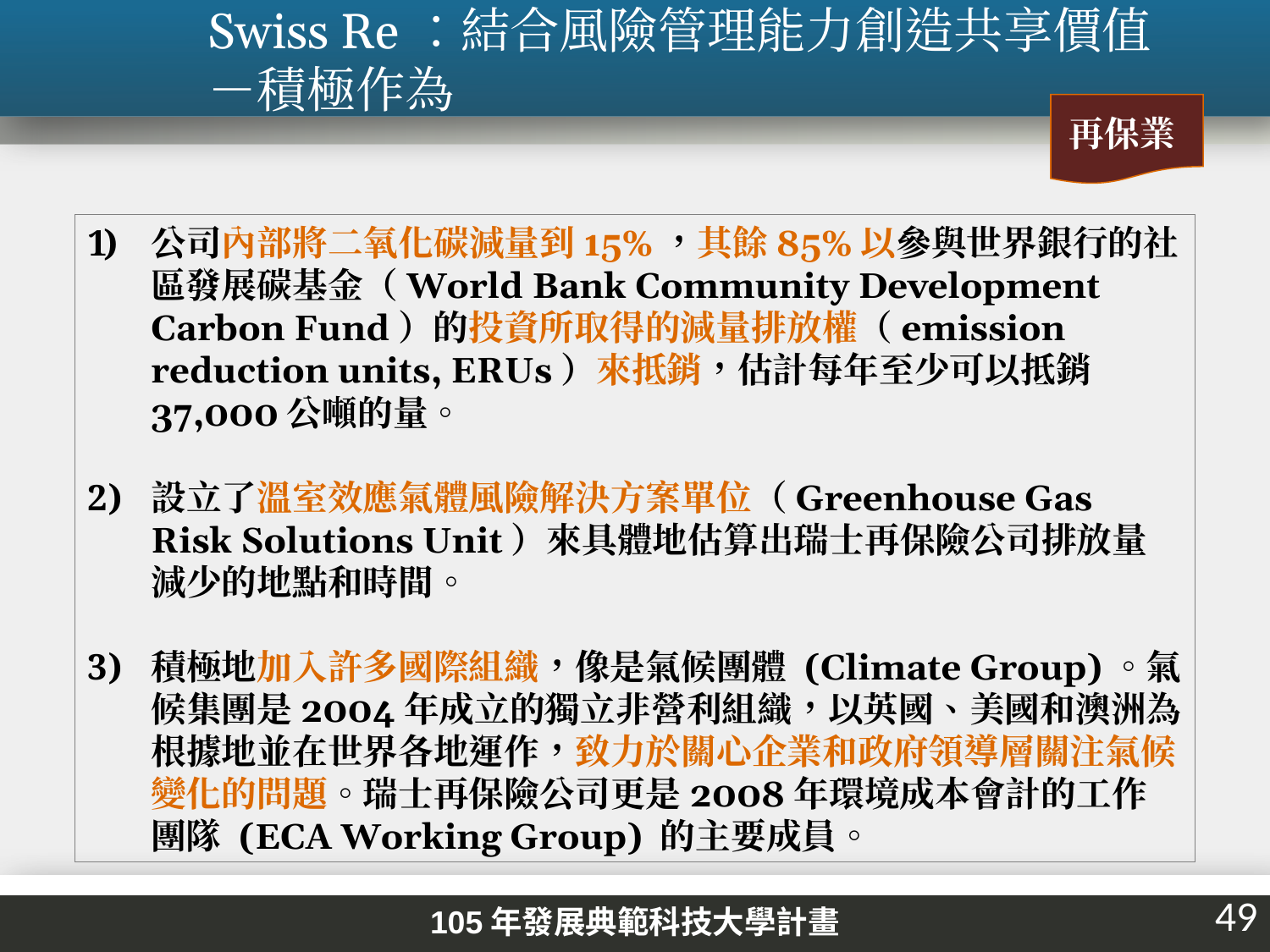

Swiss Re：結合風險管理能力創造共享價值
－積極作為

再保業
公司內部將二氧化碳減量到15%，其餘85%以參與世界銀行的社區發展碳基金（World Bank Community Development Carbon Fund）的投資所取得的減量排放權（emission reduction units, ERUs）來抵銷，估計每年至少可以抵銷37,000公噸的量。

設立了溫室效應氣體風險解決方案單位（Greenhouse Gas Risk Solutions Unit）來具體地估算出瑞士再保險公司排放量減少的地點和時間。

積極地加入許多國際組織，像是氣候團體 (Climate Group)。氣候集團是2004年成立的獨立非營利組織，以英國、美國和澳洲為根據地並在世界各地運作，致力於關心企業和政府領導層關注氣候變化的問題。瑞士再保險公司更是2008年環境成本會計的工作團隊 (ECA Working Group) 的主要成員。
49